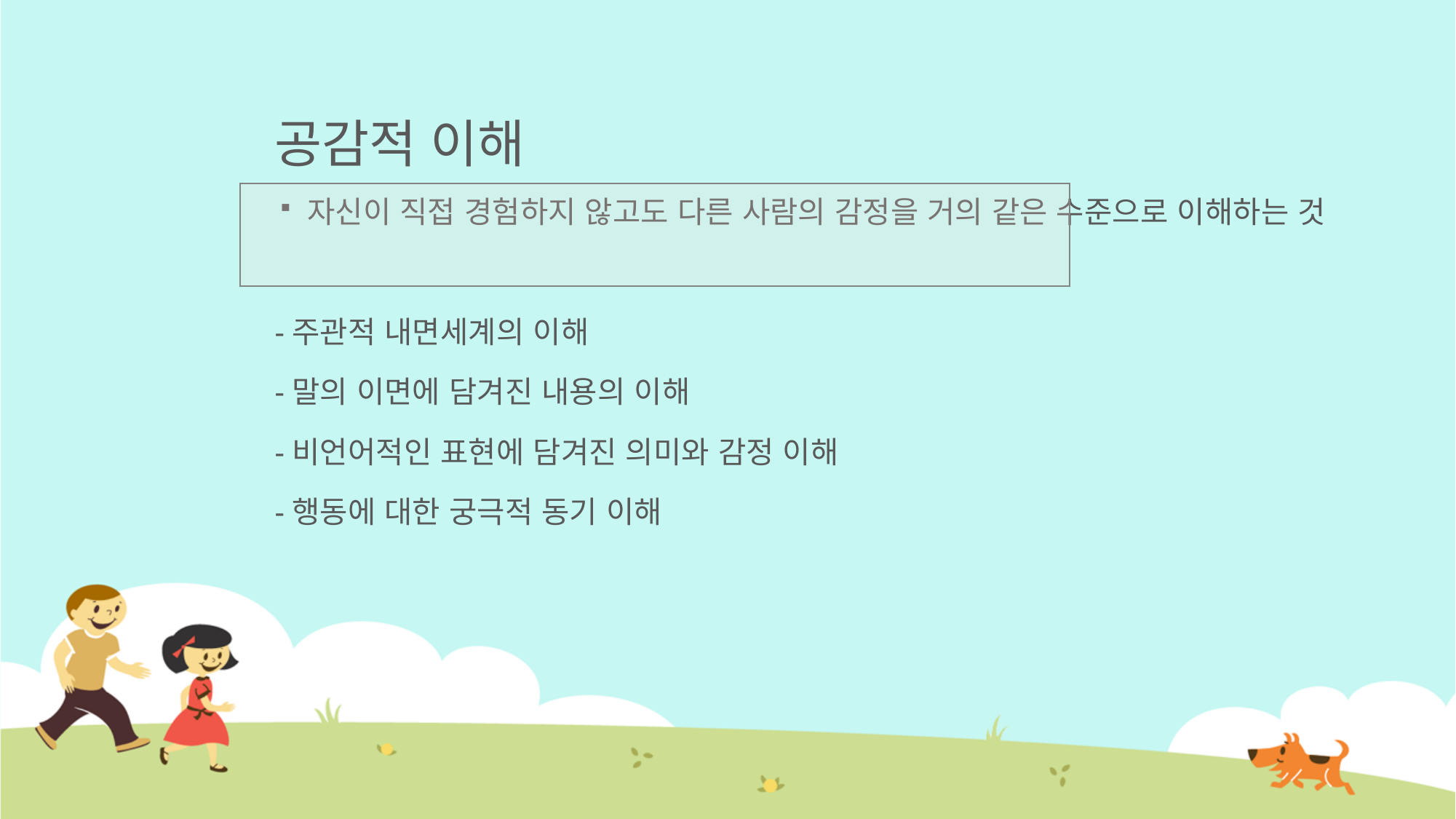

# 공감적 이해

자신이 직접 경험하지 않고도 다른 사람의 감정을 거의 같은 수준으로 이해하는 것

-주관적 내면세계의 이해
-말의 이면에 담겨진 내용의 이해
-비언어적인 표현에 담겨진 의미와 감정 이해
-행동에 대한 궁극적 동기 이해